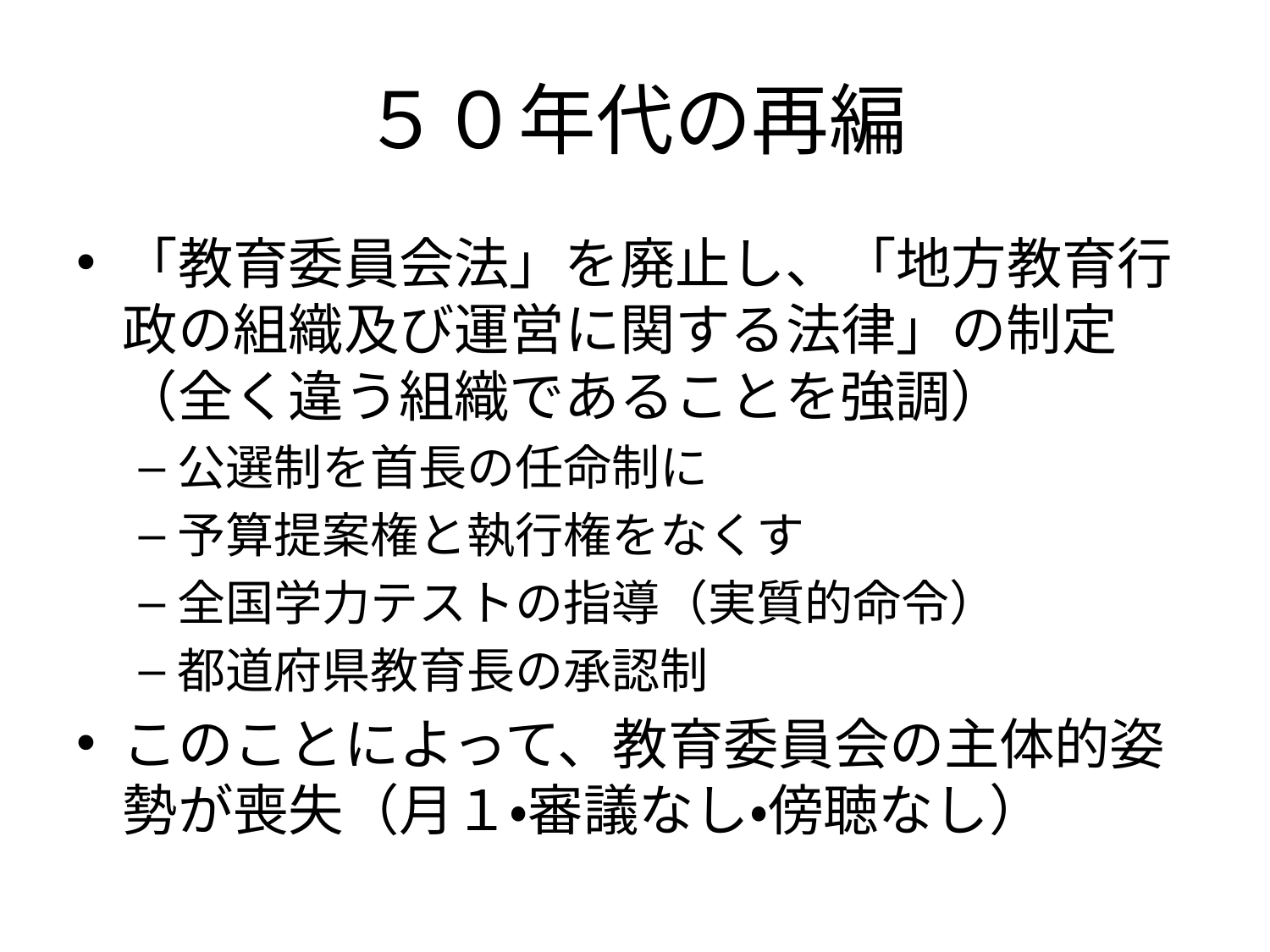

# ５０年代の再編
「教育委員会法」を廃止し、「地方教育行政の組織及び運営に関する法律」の制定（全く違う組織であることを強調）
公選制を首長の任命制に
予算提案権と執行権をなくす
全国学力テストの指導（実質的命令）
都道府県教育長の承認制
このことによって、教育委員会の主体的姿勢が喪失（月１・審議なし・傍聴なし）